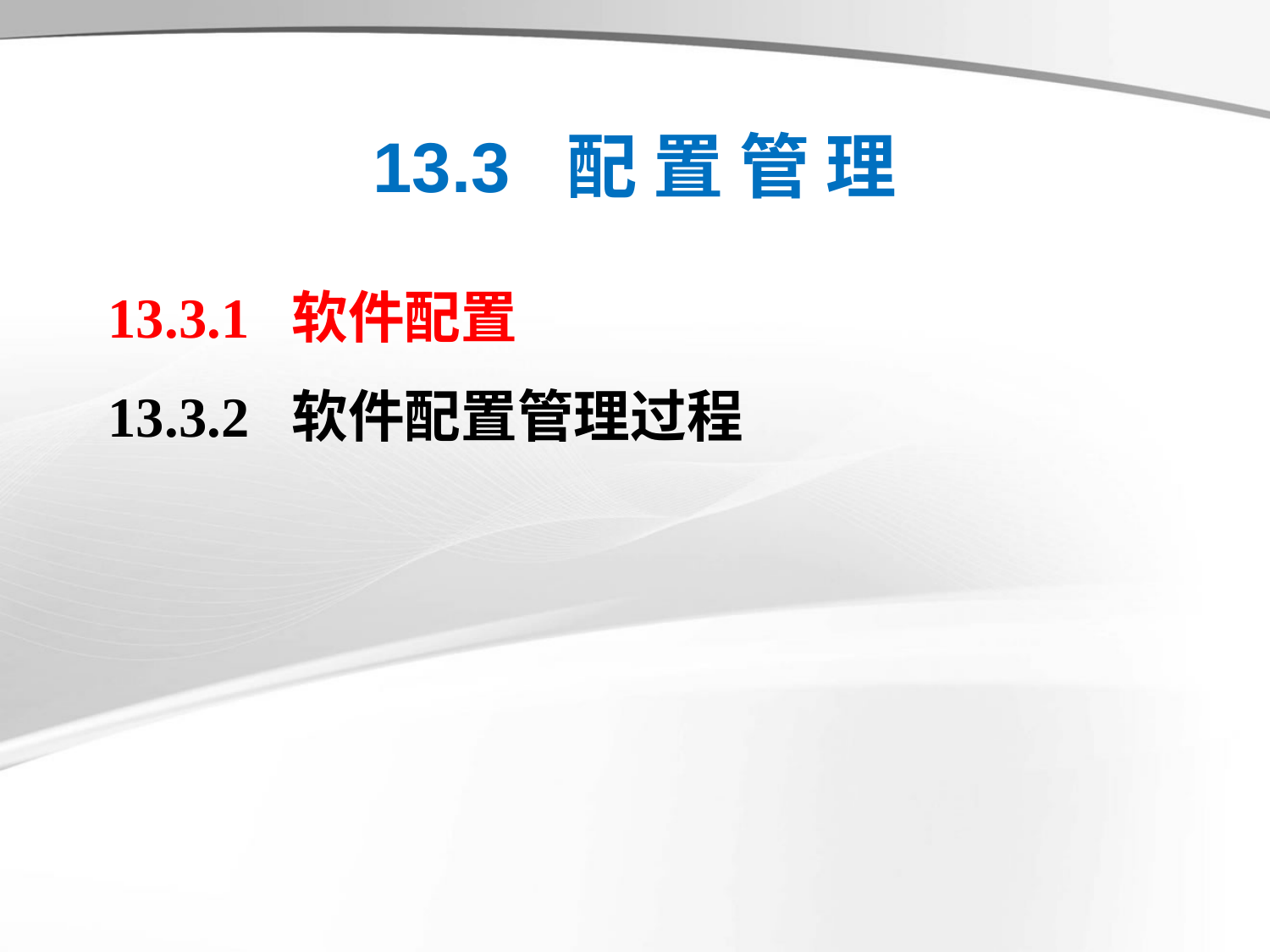

# 13.3  配 置 管 理
13.3.1  软件配置
13.3.2  软件配置管理过程